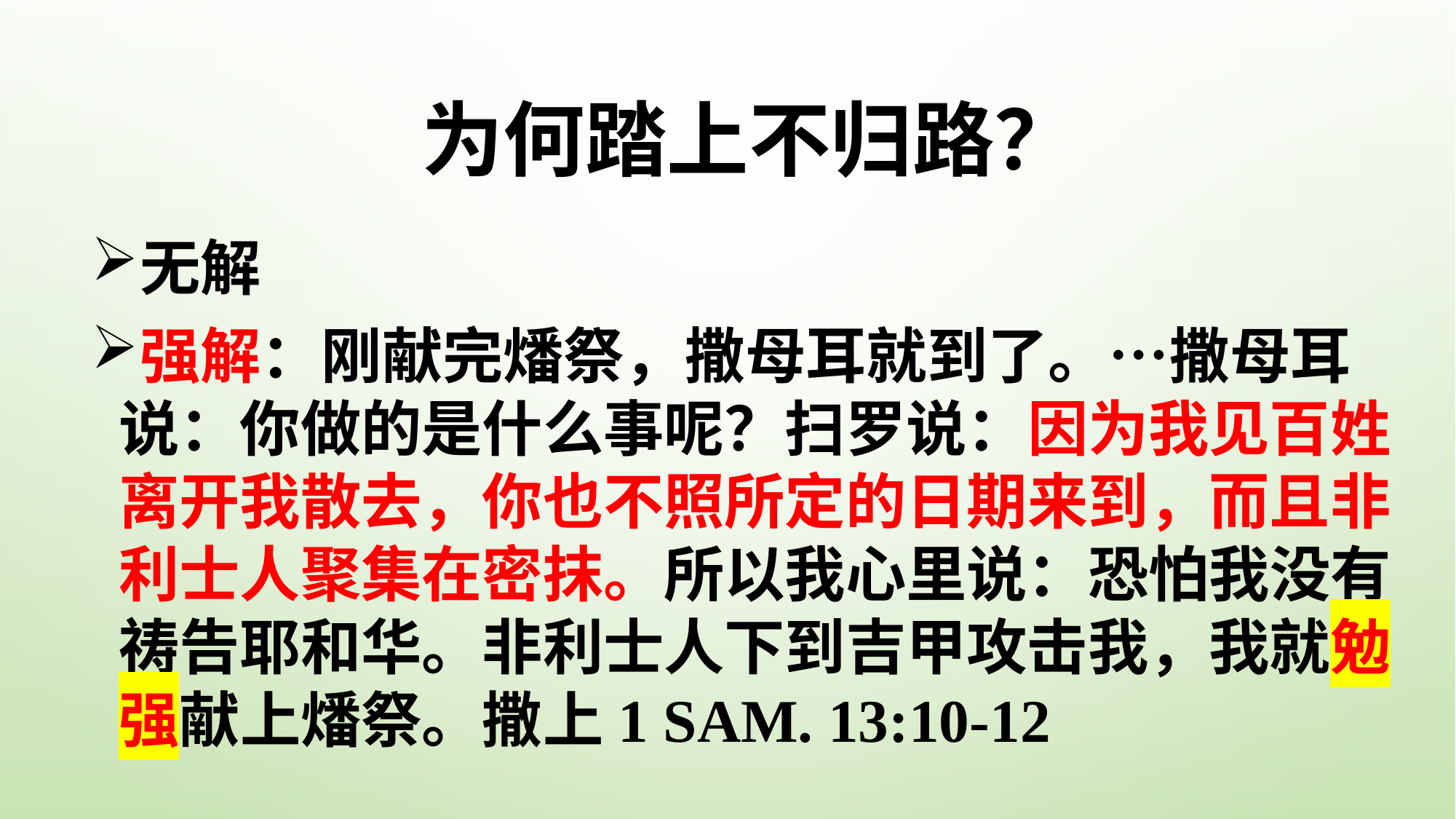

# 为何踏上不归路？
无解
强解：刚献完燔祭，撒母耳就到了。…撒母耳说：你做的是什么事呢？扫罗说：因为我见百姓离开我散去，你也不照所定的日期来到，而且非利士人聚集在密抹。所以我心里说：恐怕我没有祷告耶和华。非利士人下到吉甲攻击我，我就勉强献上燔祭。撒上1 Sam. 13:10-12